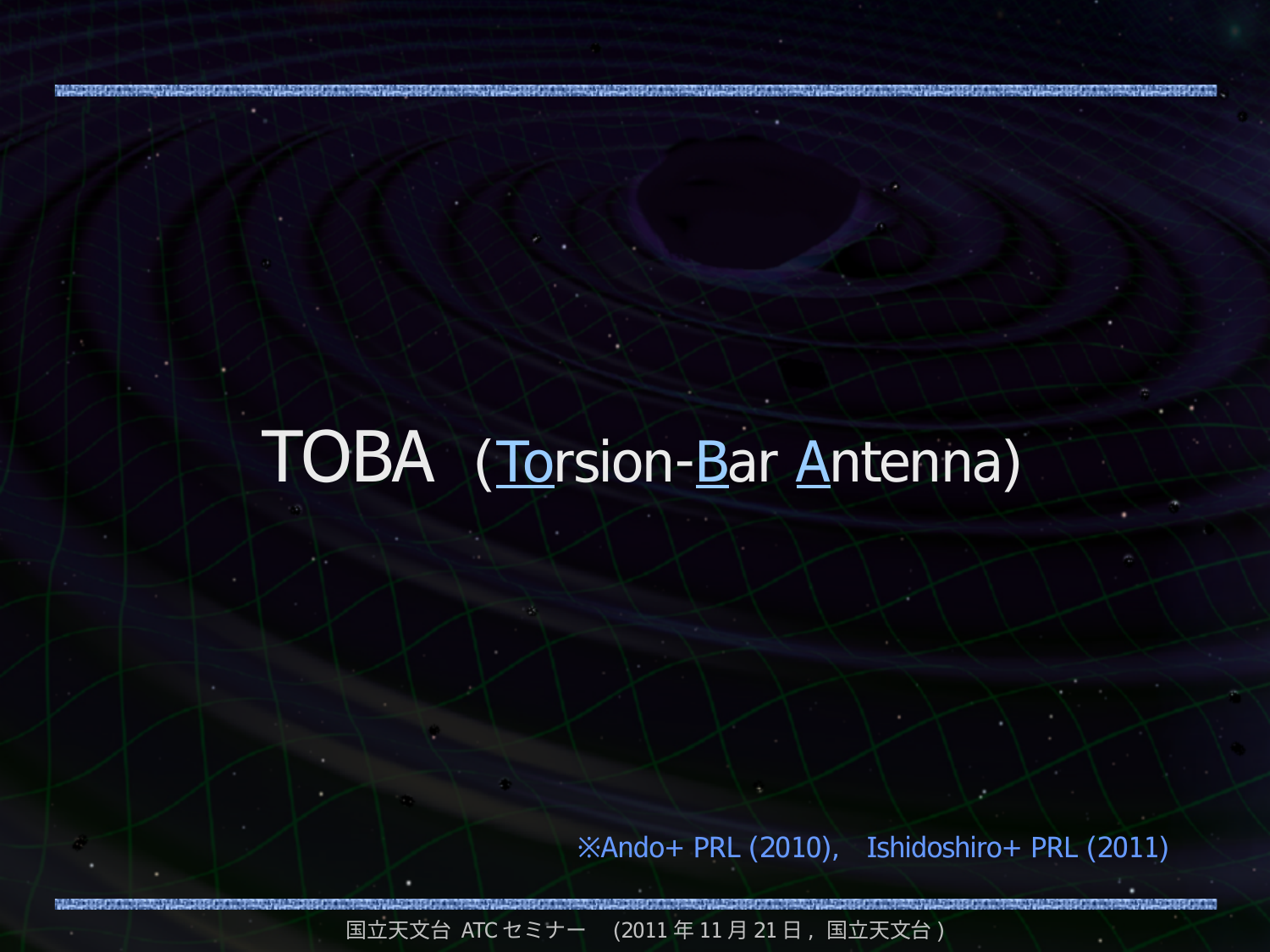

#

          TOBA  (Torsion-Bar Antenna)
※Ando+ PRL (2010),   Ishidoshiro+ PRL (2011)
国立天文台 ATCセミナー　(2011年11月21日, 国立天文台)